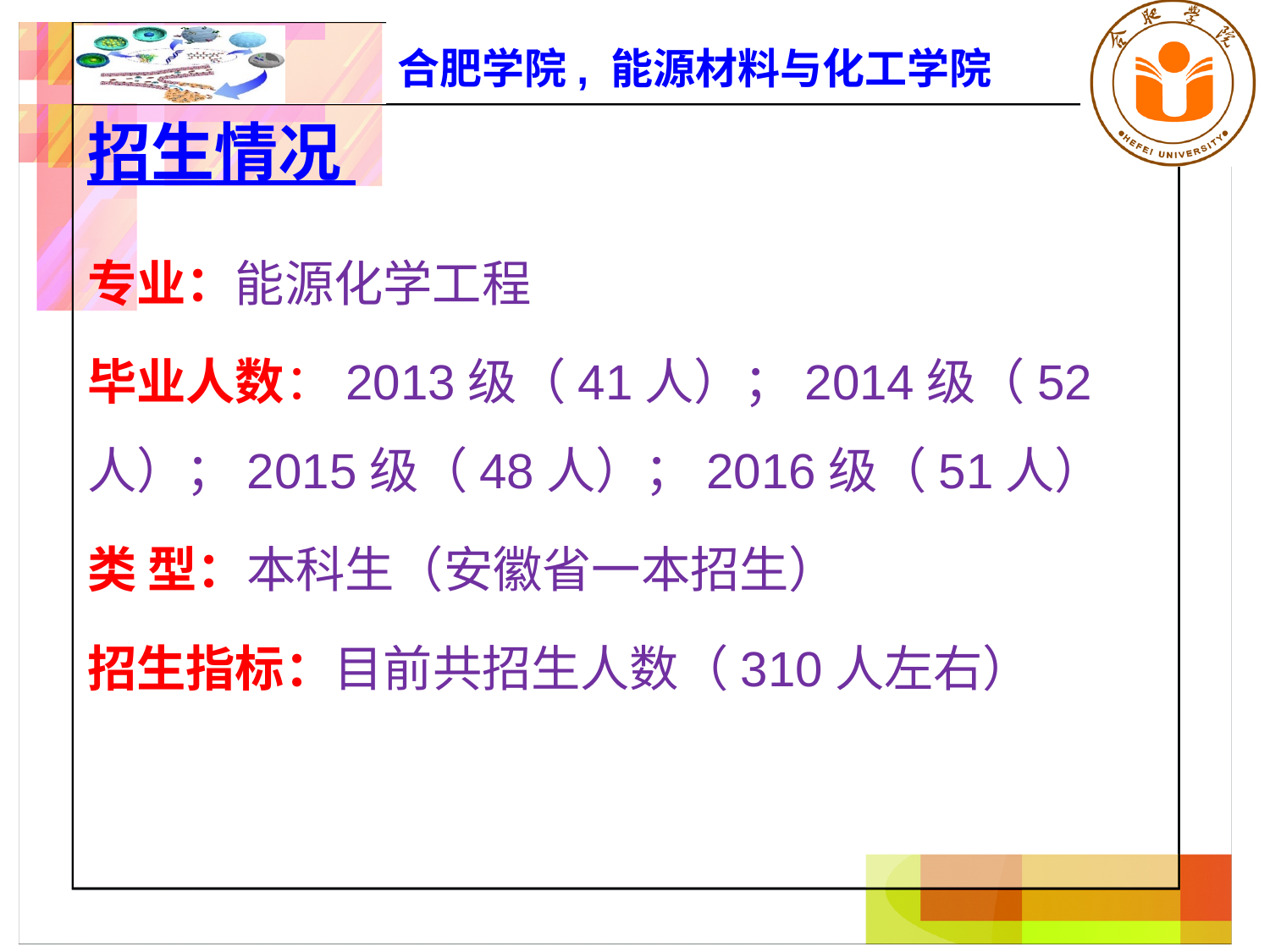

招生情况
专业：能源化学工程
毕业人数：2013级（41人）；2014级（52人）；2015级（48人）；2016级（51人）
类 型：本科生（安徽省一本招生）
招生指标：目前共招生人数（310人左右）